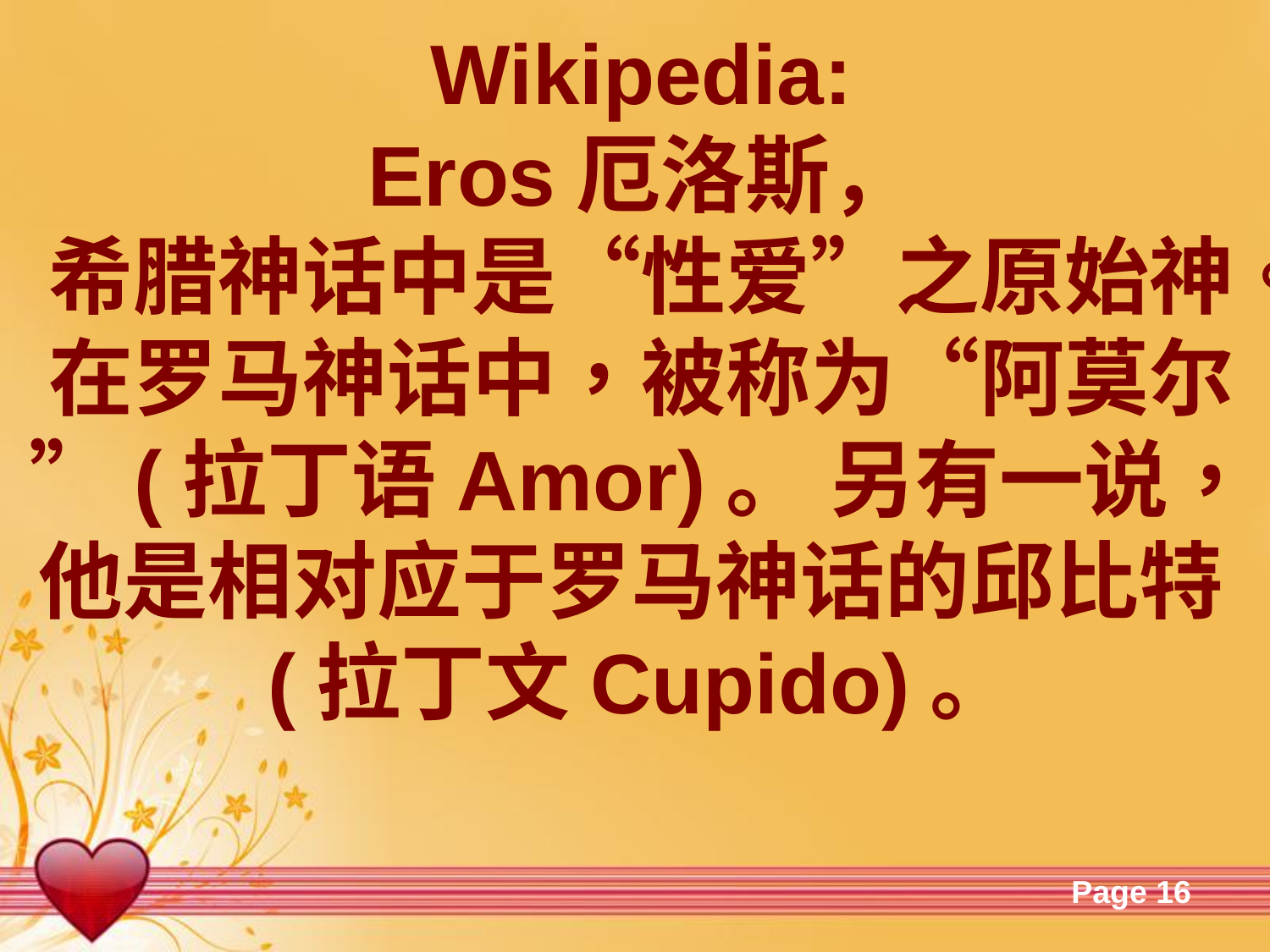

Wikipedia:
Eros厄洛斯，
希腊神话中是“性爱”之原始神。
在罗马神话中，被称为“阿莫尔”(拉丁语Amor)。 另有一说，他是相对应于罗马神话的邱比特(拉丁文Cupido)。